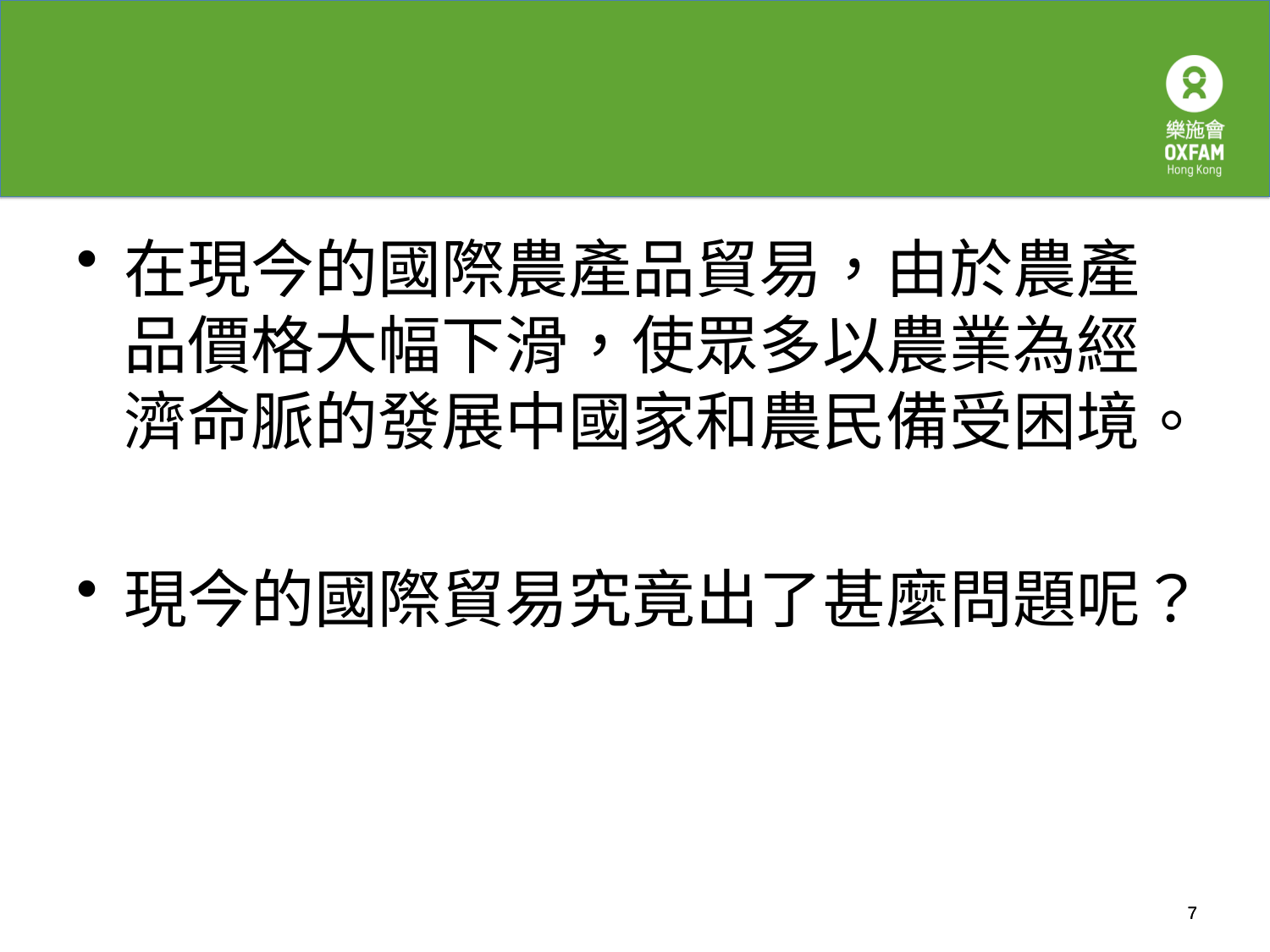

#
在現今的國際農產品貿易，由於農產品價格大幅下滑，使眾多以農業為經濟命脈的發展中國家和農民備受困境。

現今的國際貿易究竟出了甚麼問題呢？